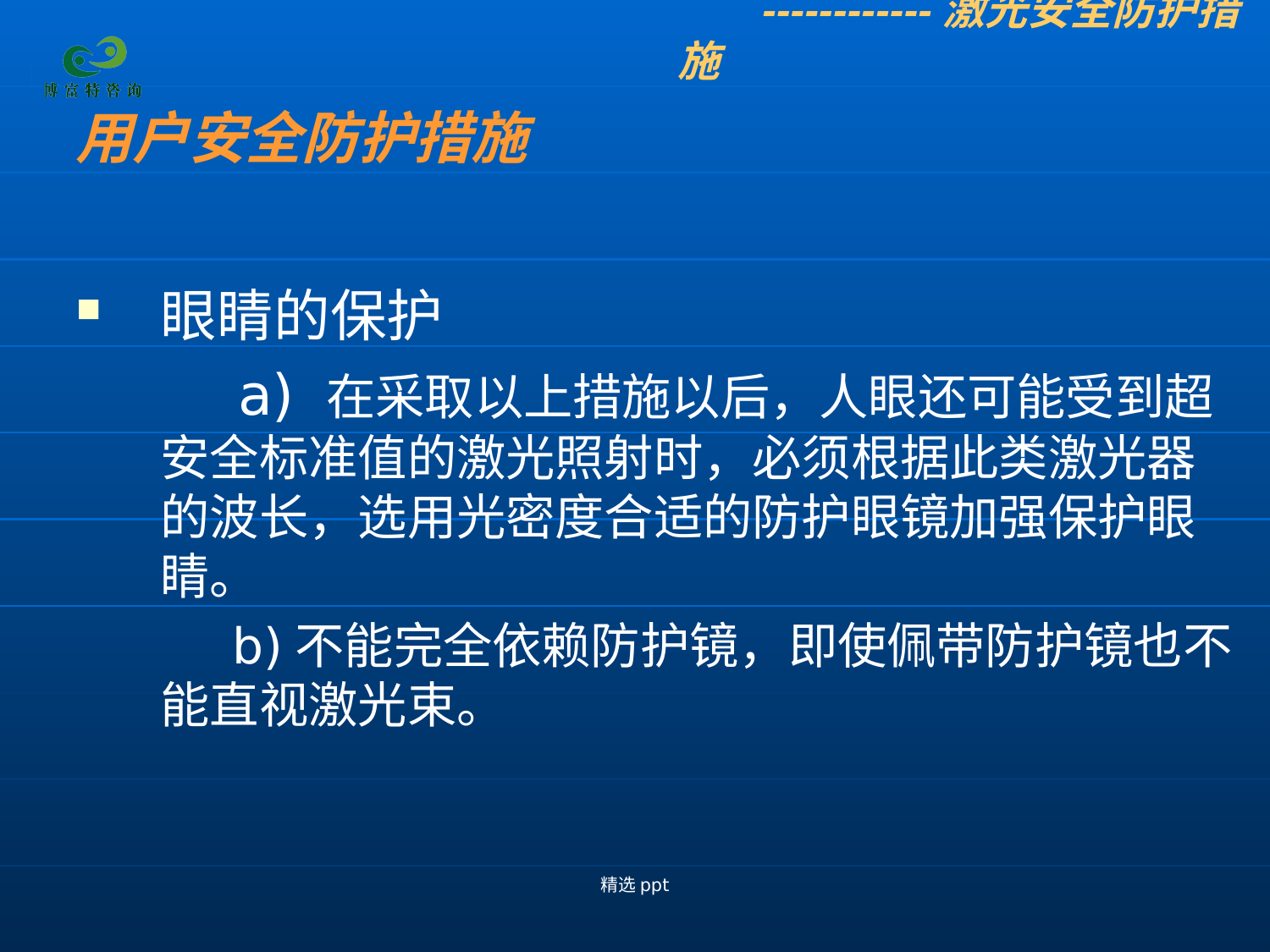

------------激光安全防护措施
用户安全防护措施

眼睛的保护
         a) 在采取以上措施以后，人眼还可能受到超安全标准值的激光照射时，必须根据此类激光器的波长，选用光密度合适的防护眼镜加强保护眼睛。
          b)不能完全依赖防护镜，即使佩带防护镜也不能直视激光束。

36
精选ppt